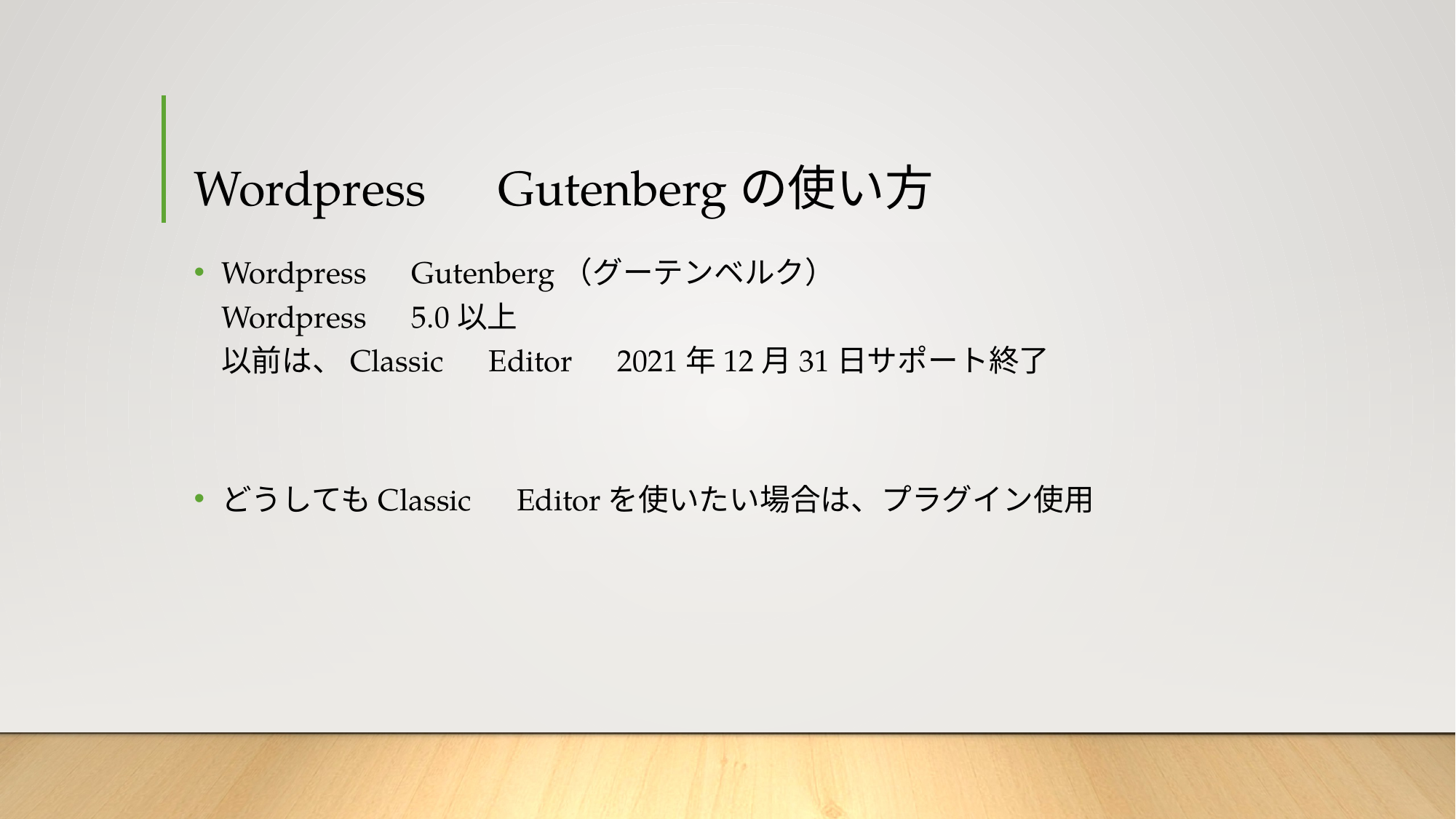

# Wordpress　Gutenbergの使い方
Wordpress　Gutenberg（グーテンベルク）
Wordpress　5.0以上　
以前は、Classic　Editor　2021年12月31日サポート終了
どうしてもClassic　Editorを使いたい場合は、プラグイン使用